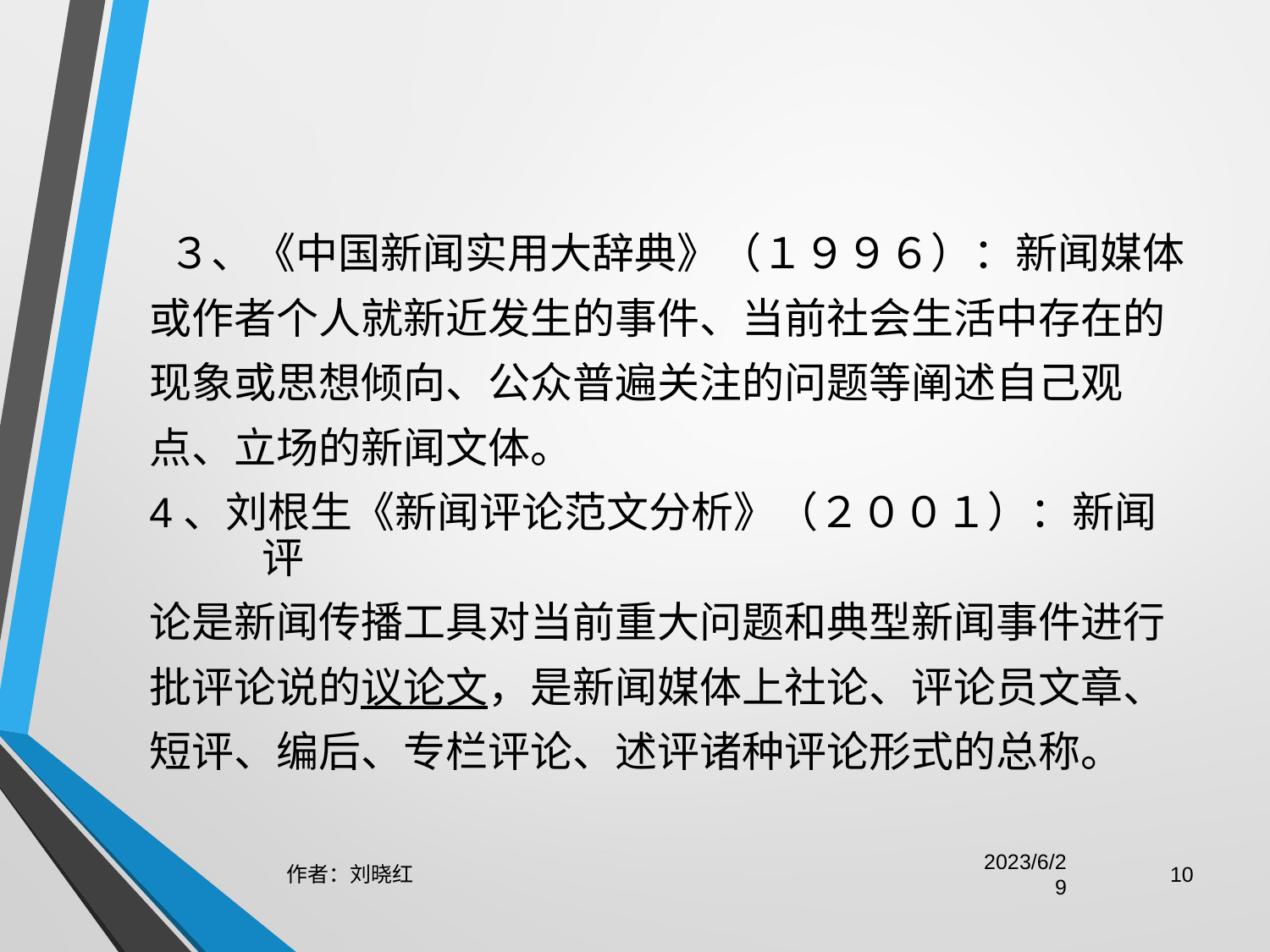

#
 ３、《中国新闻实用大辞典》（１９９６）：新闻媒体
或作者个人就新近发生的事件、当前社会生活中存在的
现象或思想倾向、公众普遍关注的问题等阐述自己观
点、立场的新闻文体。
4、刘根生《新闻评论范文分析》（２００１）：新闻评
论是新闻传播工具对当前重大问题和典型新闻事件进行
批评论说的议论文，是新闻媒体上社论、评论员文章、
短评、编后、专栏评论、述评诸种评论形式的总称。
作者：刘晓红
2023/6/29
10